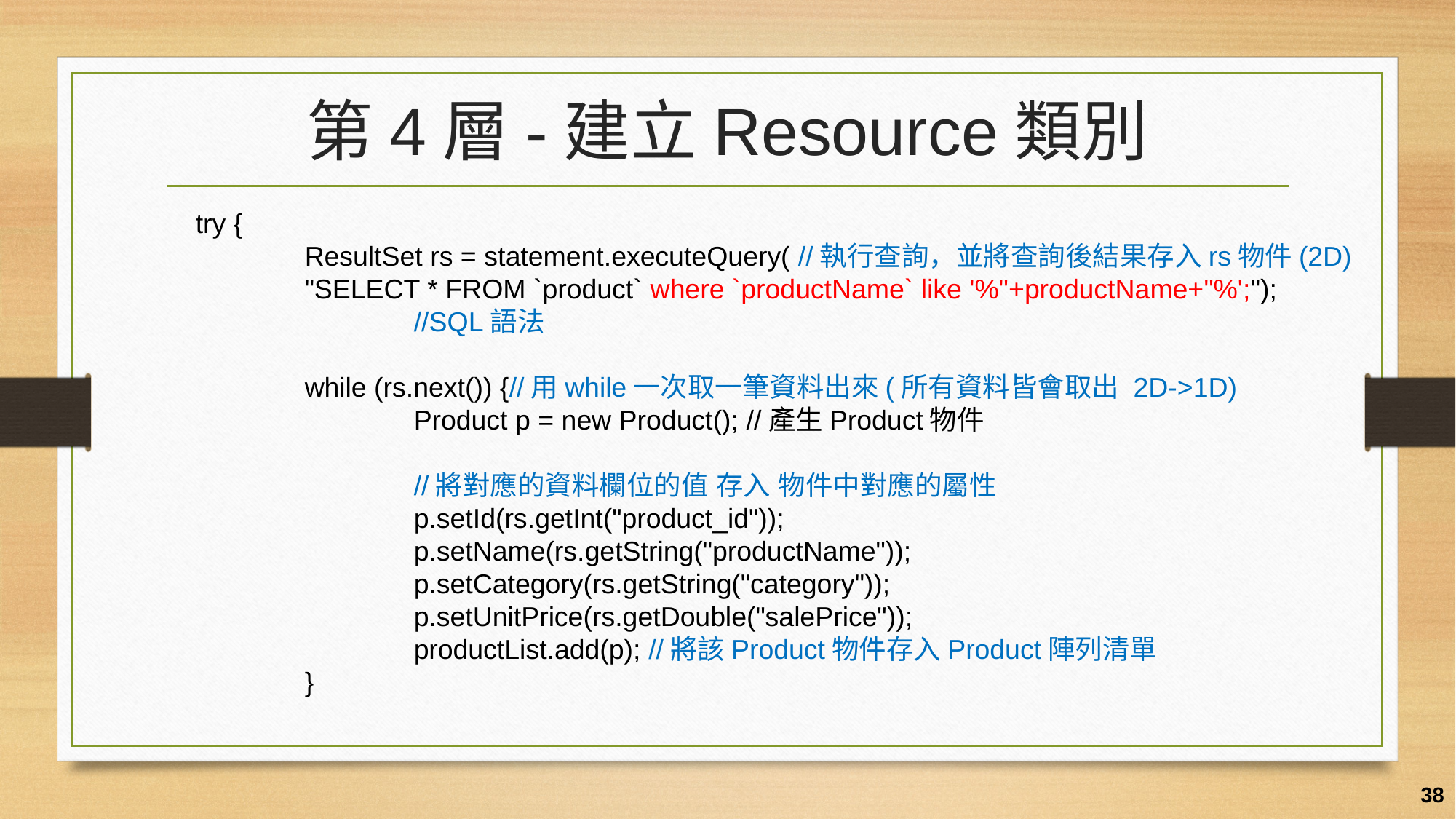

# 第4層-建立Resource類別
	try {
    		ResultSet rs = statement.executeQuery( //執行查詢，並將查詢後結果存入rs物件(2D)
               	"SELECT * FROM `product` where `productName` like '%"+productName+"%';");
			//SQL語法

    		while (rs.next()) {//用while一次取一筆資料出來(所有資料皆會取出 2D->1D)
    			Product p = new Product(); //產生Product物件

			//將對應的資料欄位的值 存入 物件中對應的屬性
    			p.setId(rs.getInt("product_id"));
	    		p.setName(rs.getString("productName"));
	    		p.setCategory(rs.getString("category"));
	    		p.setUnitPrice(rs.getDouble("salePrice"));
	    		productList.add(p); //將該Product物件存入Product陣列清單
		}
38